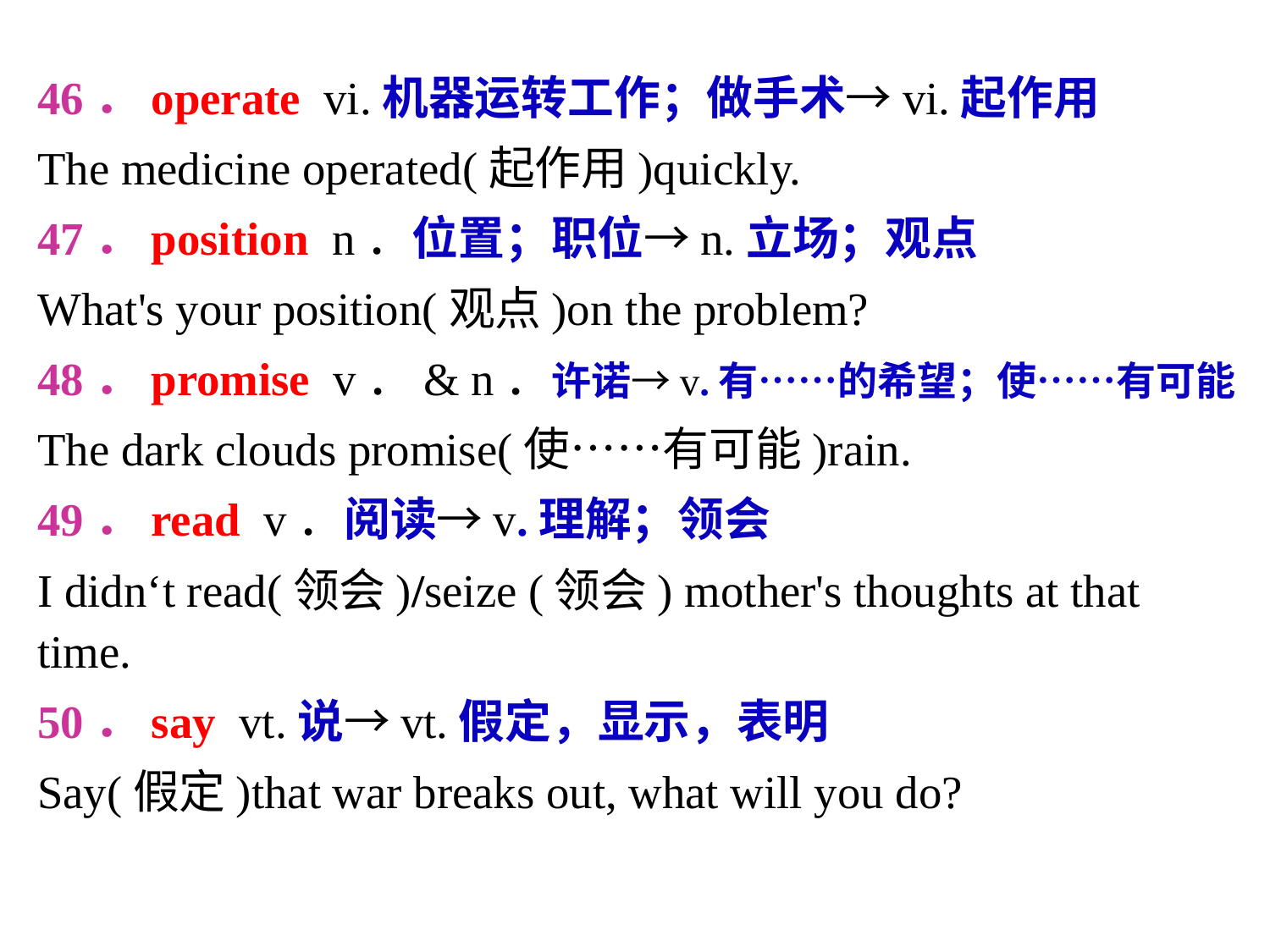

46．operate  vi.机器运转工作；做手术→vi.起作用
The medicine operated(起作用)quickly.
47．position  n．位置；职位→n.立场；观点
What's your position(观点)on the problem?
48．promise  v．& n．许诺→v.有……的希望；使……有可能
The dark clouds promise(使……有可能)rain.
49．read  v．阅读→v.理解；领会
I didn‘t read(领会)/seize (领会) mother's thoughts at that time.
50．say  vt.说→vt.假定，显示，表明
Say(假定)that war breaks out, what will you do?